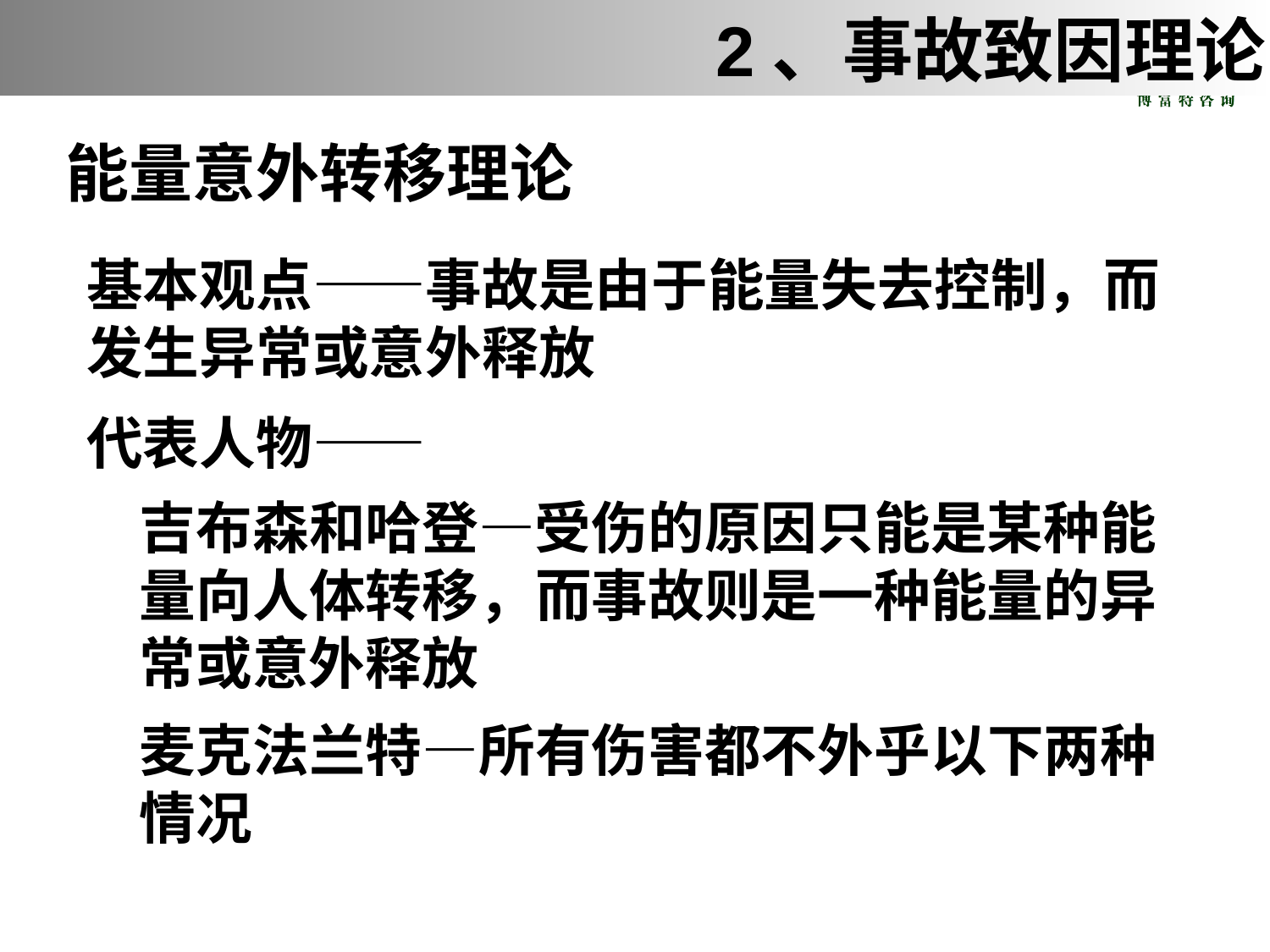

2、事故致因理论
能量意外转移理论
基本观点——事故是由于能量失去控制，而发生异常或意外释放
代表人物——
吉布森和哈登—受伤的原因只能是某种能量向人体转移，而事故则是一种能量的异常或意外释放
麦克法兰特—所有伤害都不外乎以下两种情况